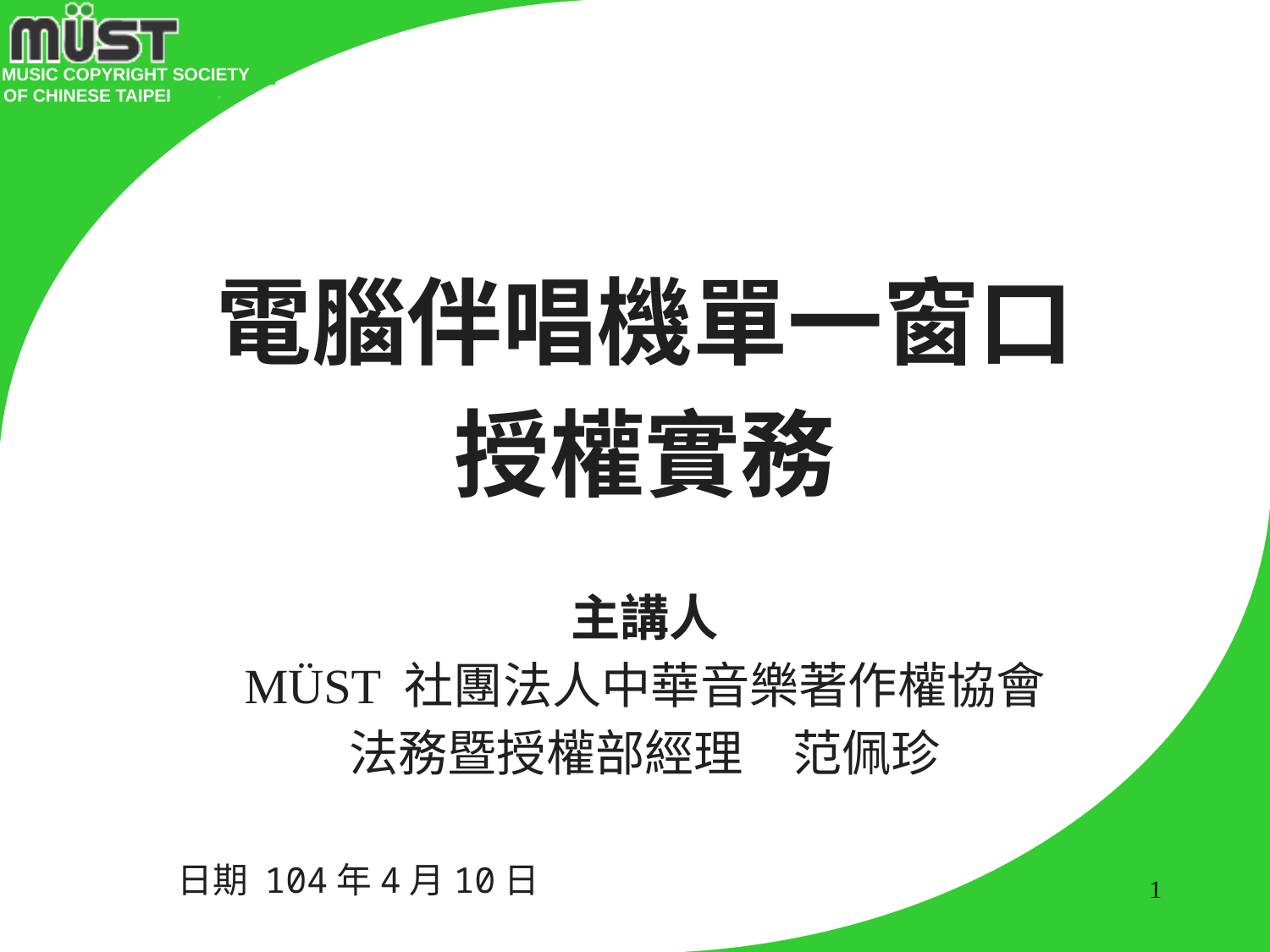

電腦伴唱機單一窗口
授權實務

主講人
MÜST 社團法人中華音樂著作權協會
法務暨授權部經理　范佩珍

日期 104年4月10日
1